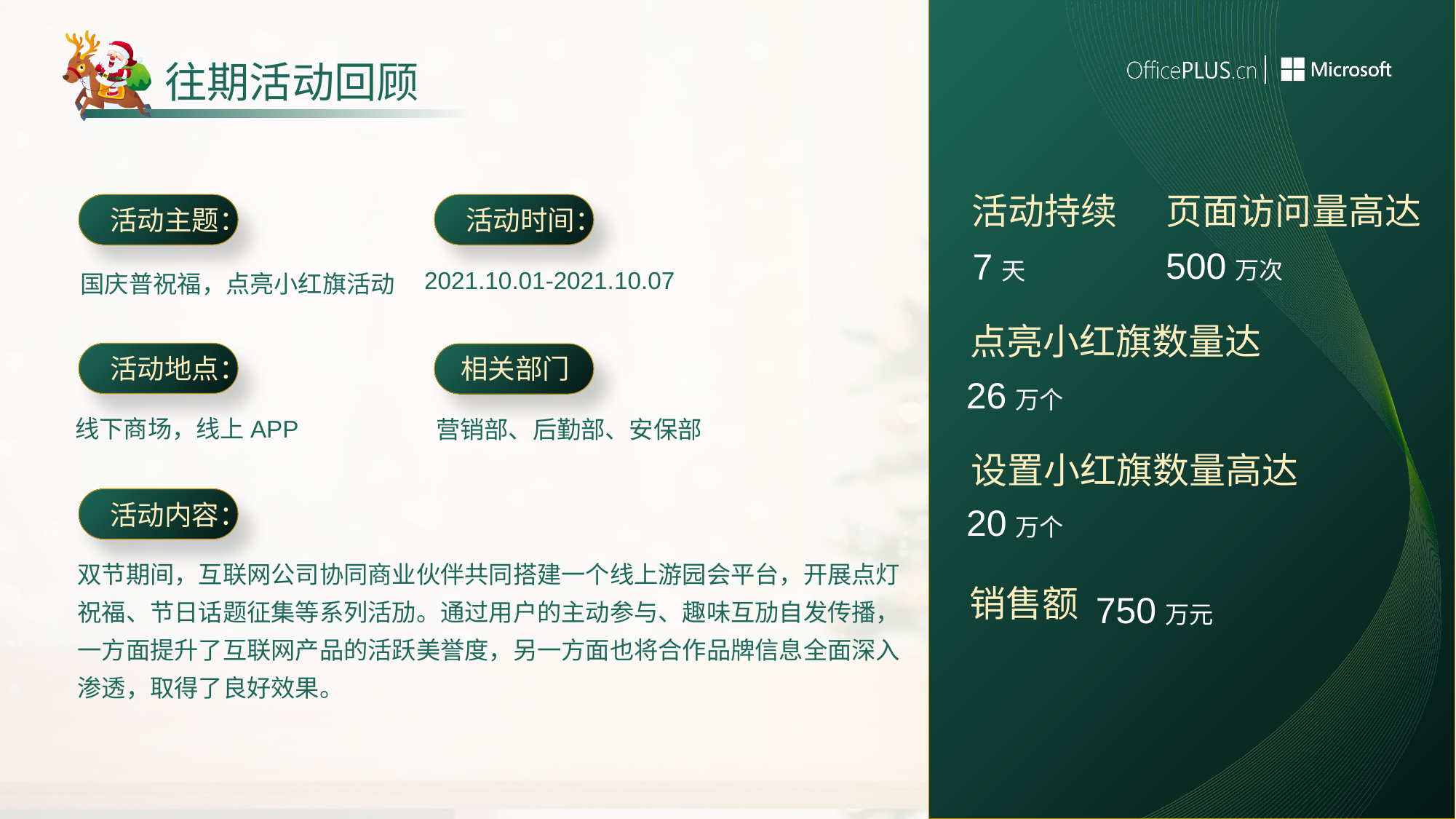

# 往期活动回顾
页面访问量高达
活动持续

活动主题：

活动时间：
500万次
7天
2021.10.01-2021.10.07
国庆普祝福，点亮小红旗活动
点亮小红旗数量达

活动地点：

相关部门
26万个
线下商场，线上APP
营销部、后勤部、安保部
设置小红旗数量高达
20万个

活动内容：
双节期间，互联网公司协同商业伙伴共同搭建一个线上游园会平台，开展点灯祝福、节日话题征集等系列活劢。通过用户的主动参与、趣味互劢自发传播，一方面提升了互联网产品的活跃美誉度，另一方面也将合作品牌信息全面深入渗透，取得了良好效果。
750万元
销售额